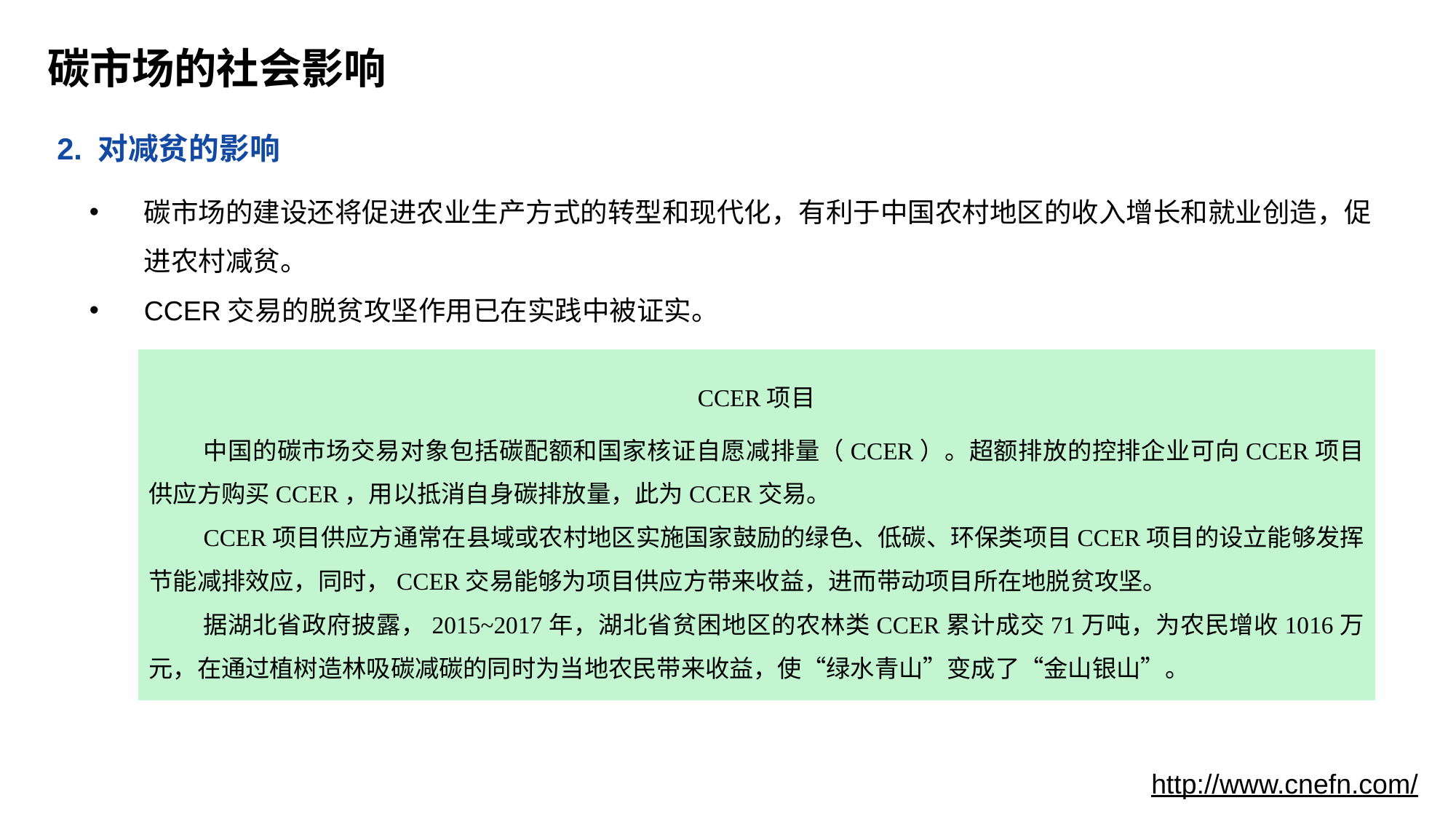

# 碳市场的社会影响
2. 对减贫的影响
碳市场的建设还将促进农业生产方式的转型和现代化，有利于中国农村地区的收入增长和就业创造，促进农村减贫。
CCER交易的脱贫攻坚作用已在实践中被证实。
CCER项目
中国的碳市场交易对象包括碳配额和国家核证自愿减排量（CCER）。超额排放的控排企业可向CCER项目供应方购买CCER，用以抵消自身碳排放量，此为CCER交易。
CCER项目供应方通常在县域或农村地区实施国家鼓励的绿色、低碳、环保类项目CCER项目的设立能够发挥节能减排效应，同时，CCER交易能够为项目供应方带来收益，进而带动项目所在地脱贫攻坚。
据湖北省政府披露，2015~2017年，湖北省贫困地区的农林类CCER累计成交71万吨，为农民增收1016万元，在通过植树造林吸碳减碳的同时为当地农民带来收益，使“绿水青山”变成了“金山银山”。